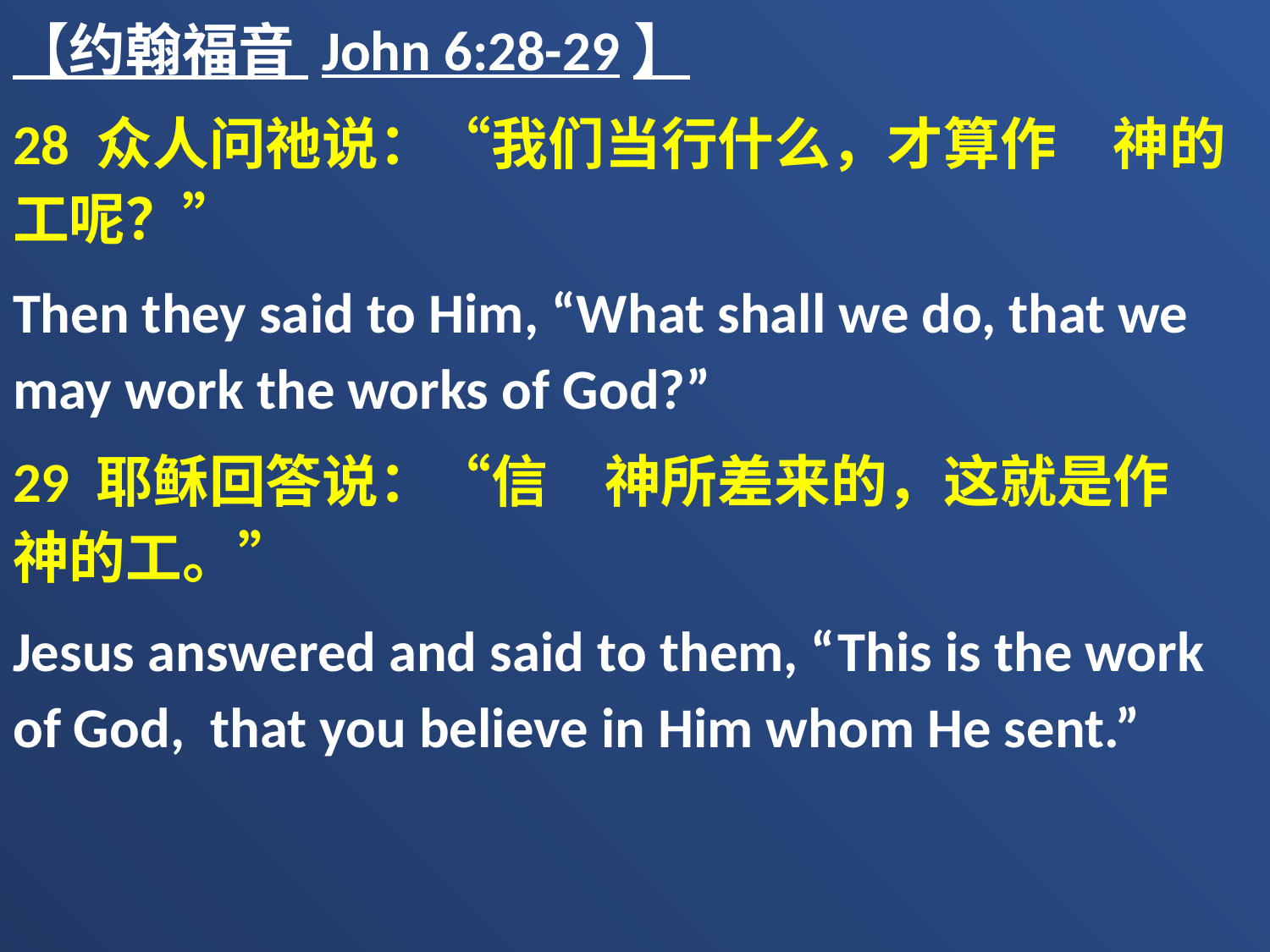

【约翰福音 John 6:28-29】
28 众人问祂说：“我们当行什么，才算作　神的工呢？”
Then they said to Him, “What shall we do, that we may work the works of God?”
29 耶稣回答说：“信　神所差来的，这就是作　神的工。”
Jesus answered and said to them, “This is the work of God,  that you believe in Him whom He sent.”